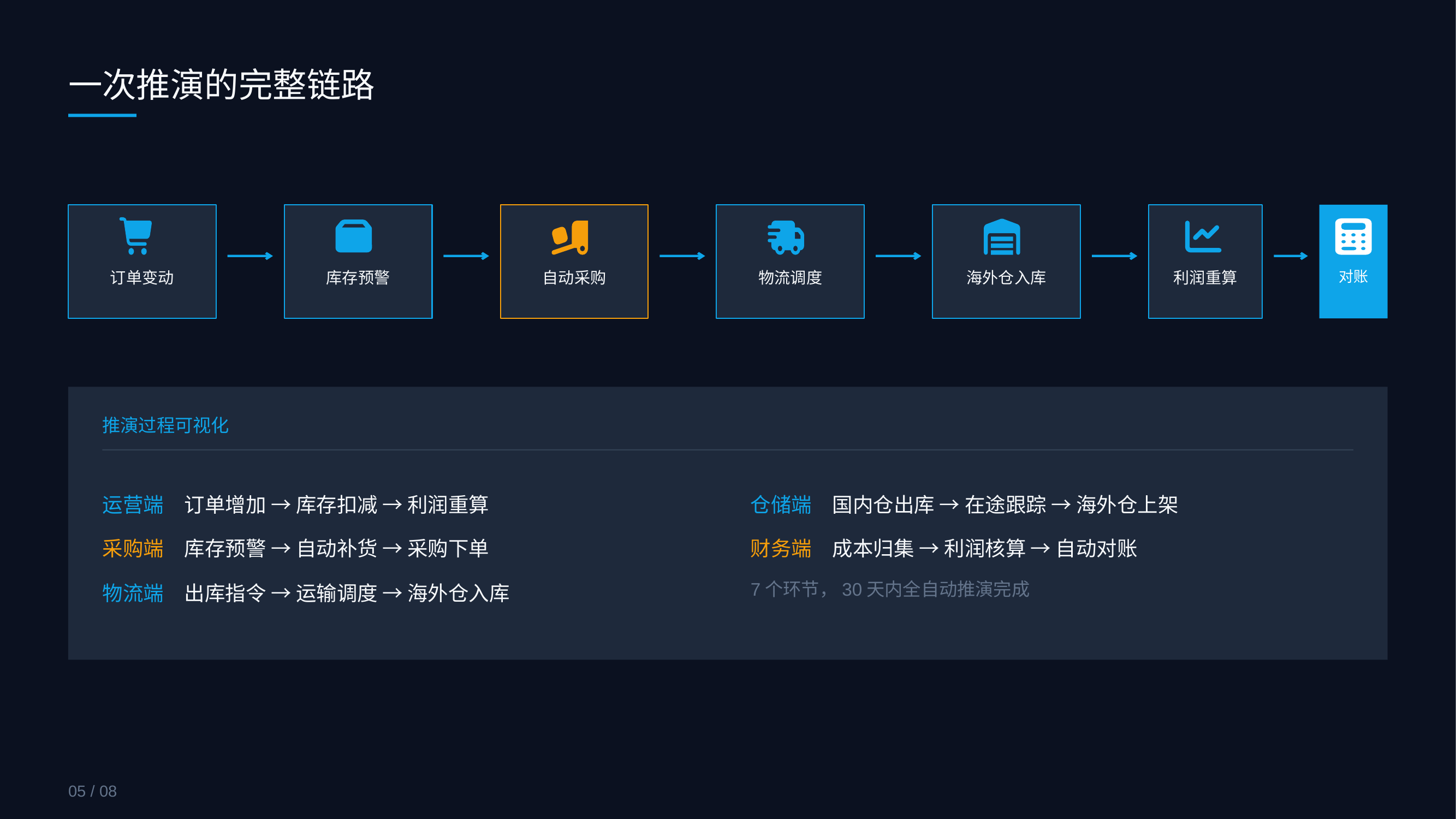

一次推演的完整链路

订单变动
库存预警
自动采购
物流调度
海外仓入库
利润重算
对账

推演过程可视化

运营端　订单增加 → 库存扣减 → 利润重算
采购端　库存预警 → 自动补货 → 采购下单
物流端　出库指令 → 运输调度 → 海外仓入库
仓储端　国内仓出库 → 在途跟踪 → 海外仓上架
财务端　成本归集 → 利润核算 → 自动对账
7个环节，30天内全自动推演完成
05 / 08